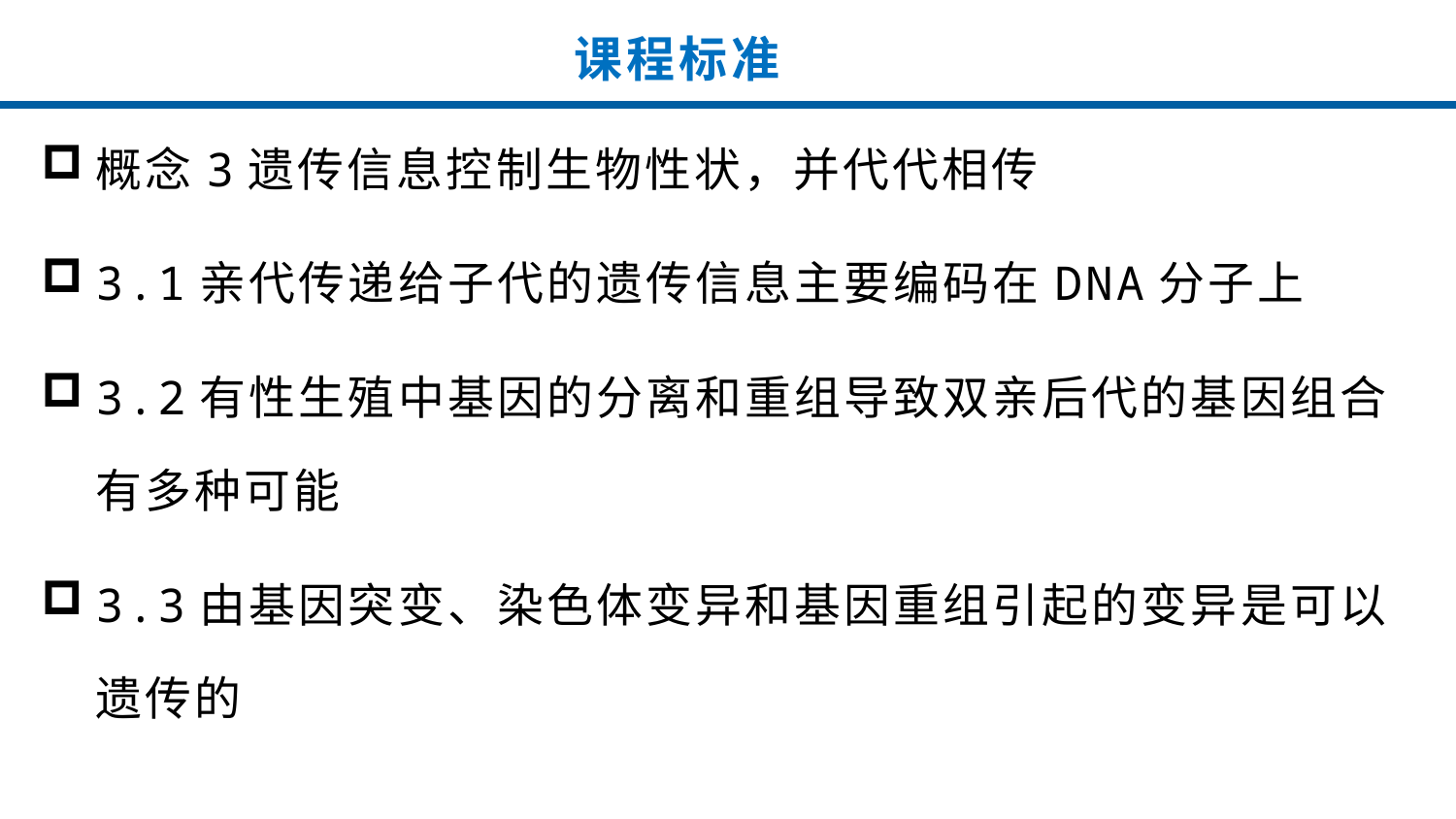

# 课程标准
概念3遗传信息控制生物性状，并代代相传
3.1亲代传递给子代的遗传信息主要编码在DNA分子上
3.2有性生殖中基因的分离和重组导致双亲后代的基因组合有多种可能
3.3由基因突变、染色体变异和基因重组引起的变异是可以遗传的